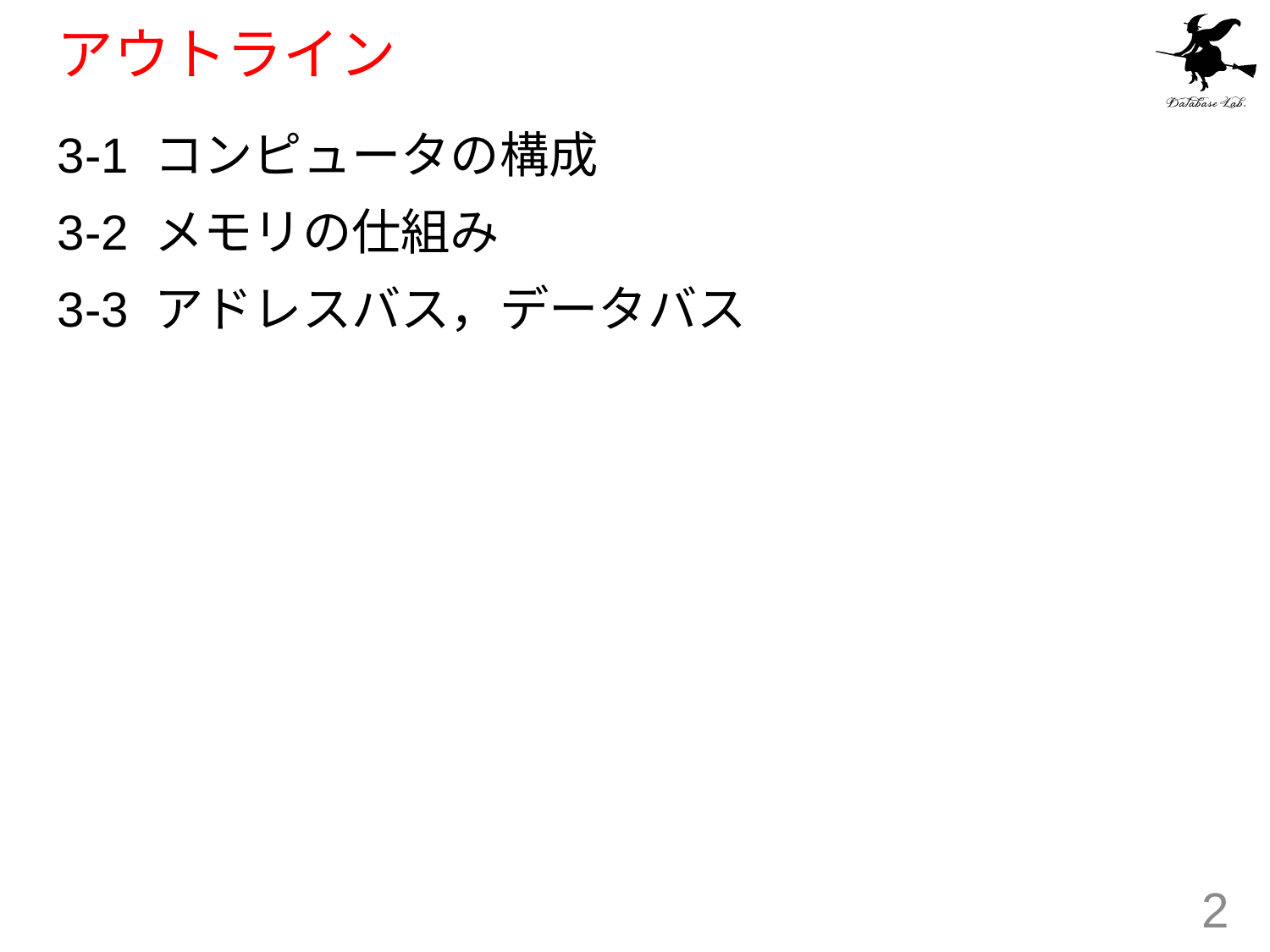

# アウトライン
3-1 コンピュータの構成
3-2 メモリの仕組み
3-3 アドレスバス，データバス
2